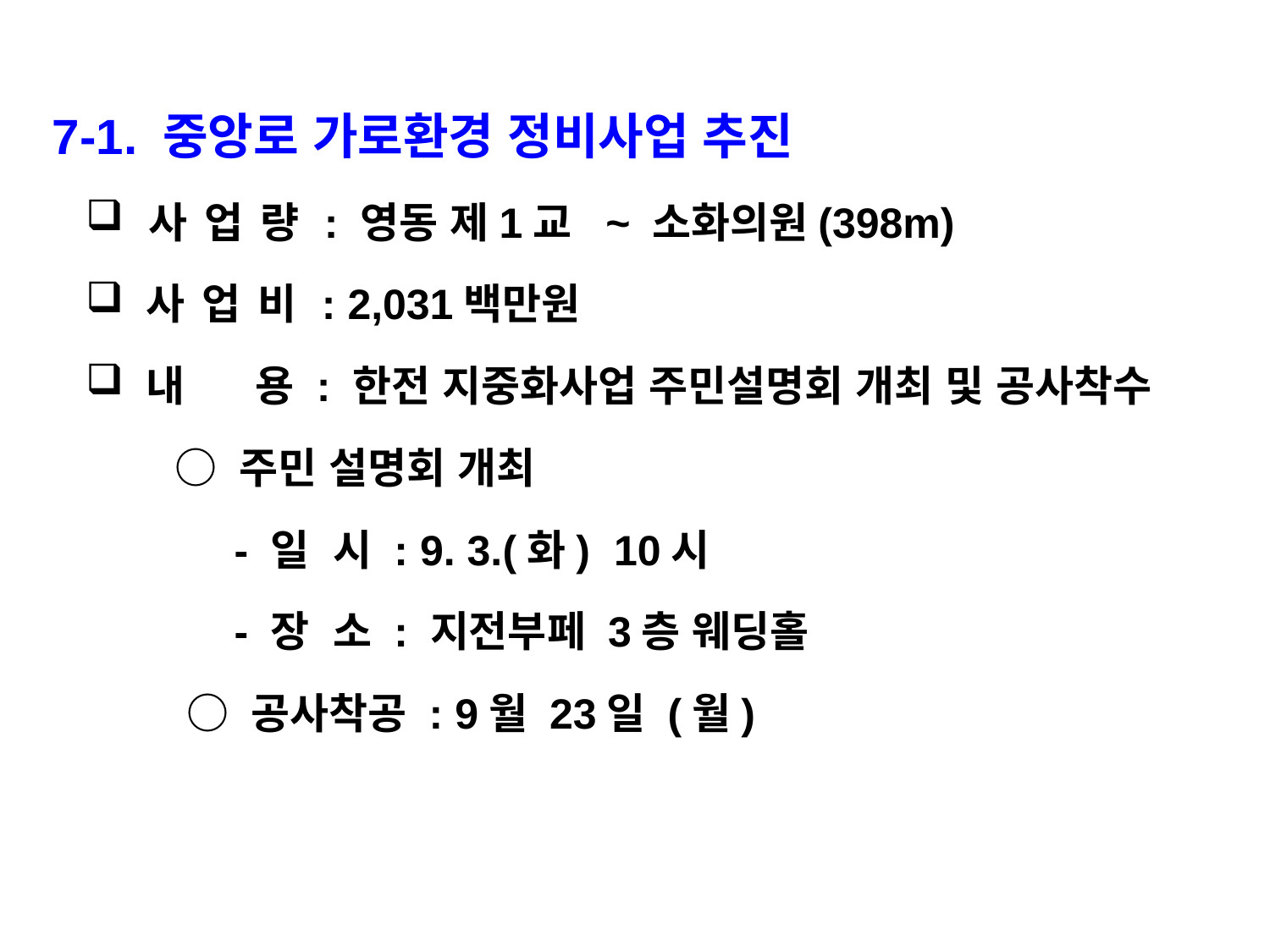

7-1. 중앙로 가로환경 정비사업 추진
 사 업 량 : 영동 제1교  ~ 소화의원(398m)
 사 업 비 : 2,031백만원
 내      용 : 한전 지중화사업 주민설명회 개최 및 공사착수
     ○ 주민 설명회 개최
          - 일  시 : 9. 3.(화)  10시
          - 장  소 : 지전부페 3층 웨딩홀
      ○ 공사착공 : 9월 23일 (월)